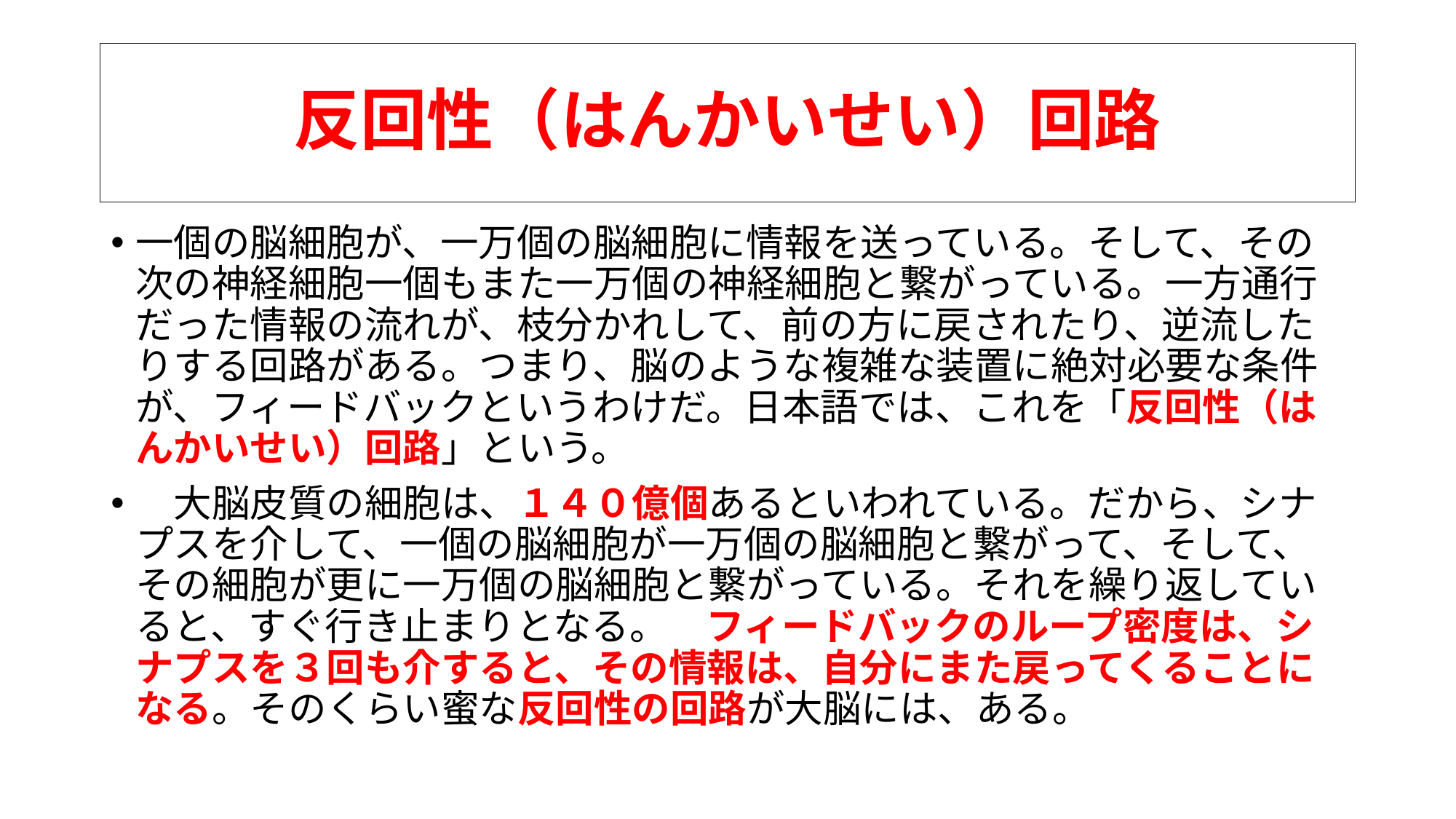

# 反回性（はんかいせい）回路
一個の脳細胞が、一万個の脳細胞に情報を送っている。そして、その次の神経細胞一個もまた一万個の神経細胞と繋がっている。一方通行だった情報の流れが、枝分かれして、前の方に戻されたり、逆流したりする回路がある。つまり、脳のような複雑な装置に絶対必要な条件が、フィードバックというわけだ。日本語では、これを「反回性（はんかいせい）回路」という。
　大脳皮質の細胞は、１４０億個あるといわれている。だから、シナプスを介して、一個の脳細胞が一万個の脳細胞と繋がって、そして、その細胞が更に一万個の脳細胞と繋がっている。それを繰り返していると、すぐ行き止まりとなる。　フィードバックのループ密度は、シナプスを３回も介すると、その情報は、自分にまた戻ってくることになる。そのくらい蜜な反回性の回路が大脳には、ある。